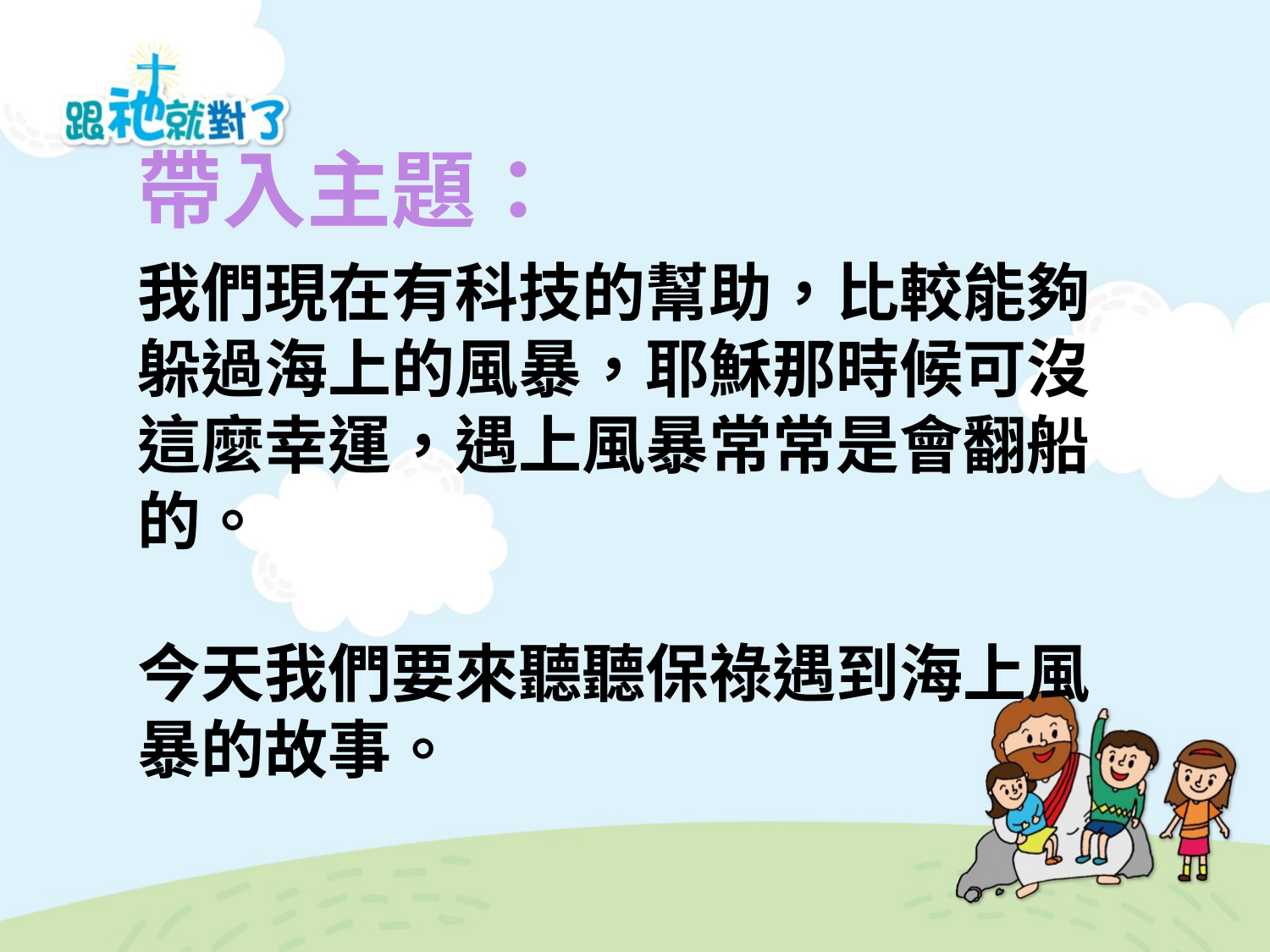

帶入主題：
我們現在有科技的幫助，比較能夠躲過海上的風暴，耶穌那時候可沒這麼幸運，遇上風暴常常是會翻船的。

今天我們要來聽聽保祿遇到海上風暴的故事。